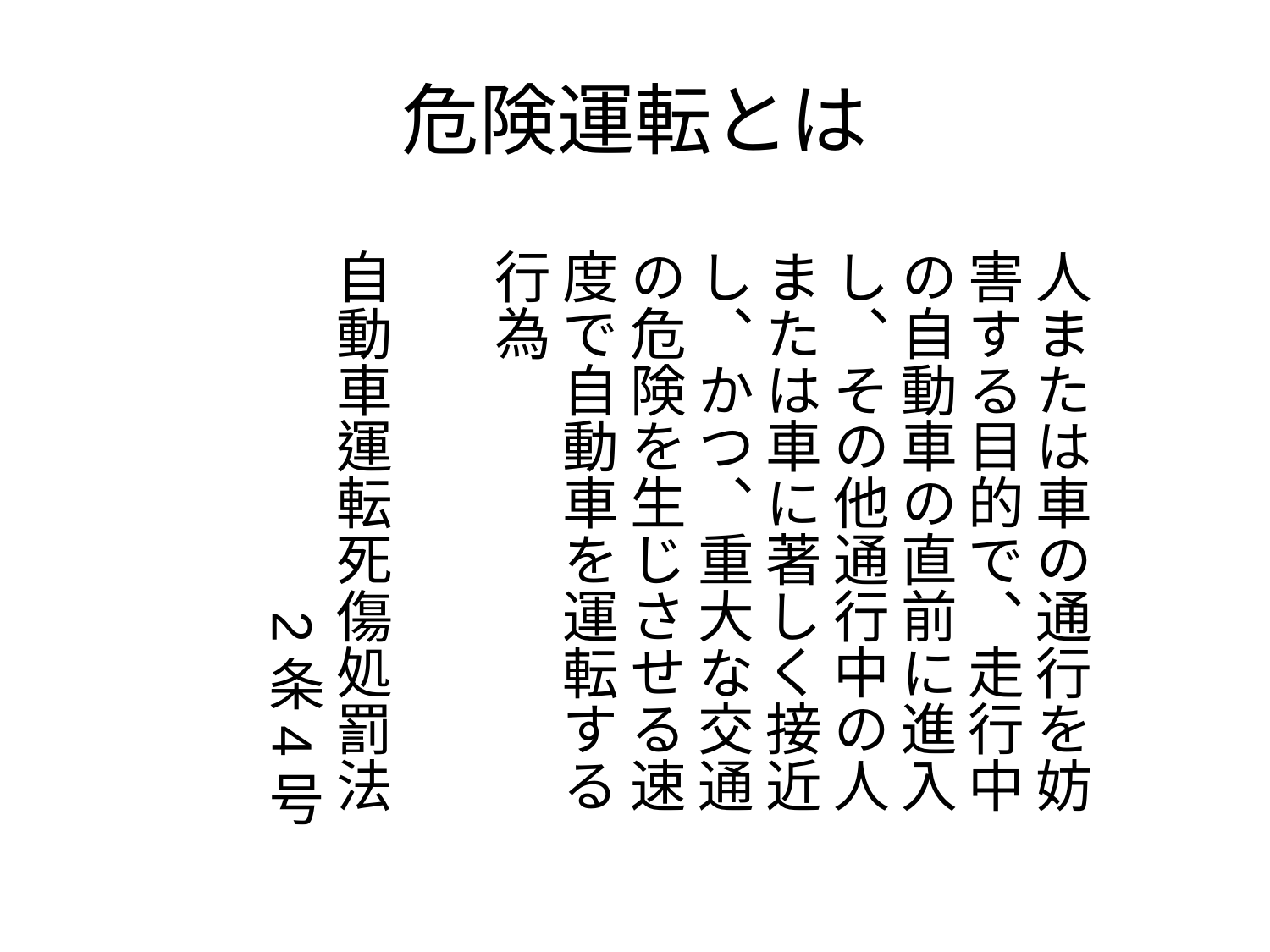

# 危険運転とは
人または車の通行を妨害する目的で、走行中の自動車の直前に進入し、その他通行中の人または車に著しく接近し、かつ、重大な交通の危険を生じさせる速度で自動車を運転する行為

自動車運転死傷処罰法2条4号